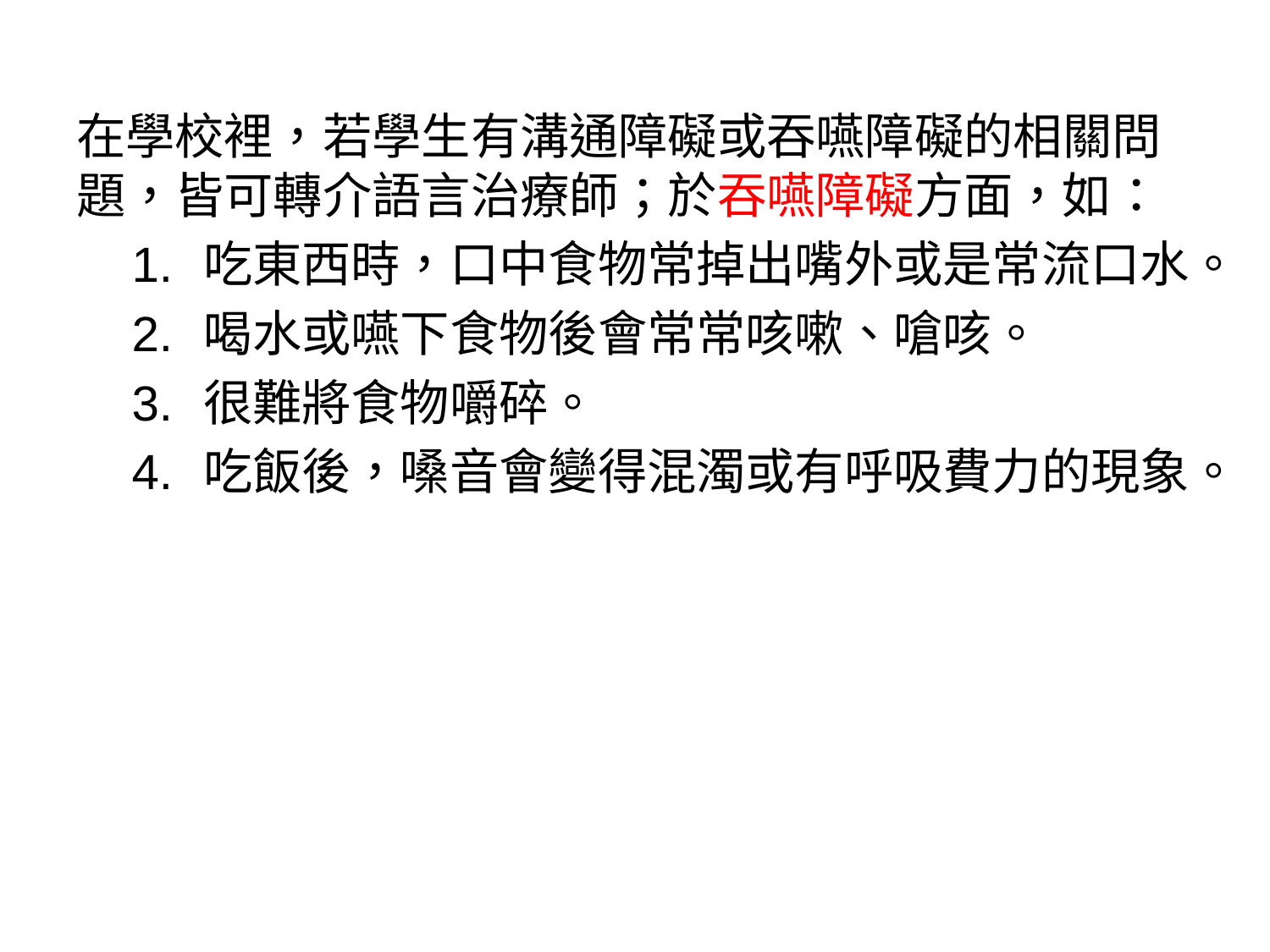

在學校裡，若學生有溝通障礙或吞嚥障礙的相關問題，皆可轉介語言治療師；於吞嚥障礙方面，如：
吃東西時，口中食物常掉出嘴外或是常流口水。
喝水或嚥下食物後會常常咳嗽、嗆咳。
很難將食物嚼碎。
吃飯後，嗓音會變得混濁或有呼吸費力的現象。